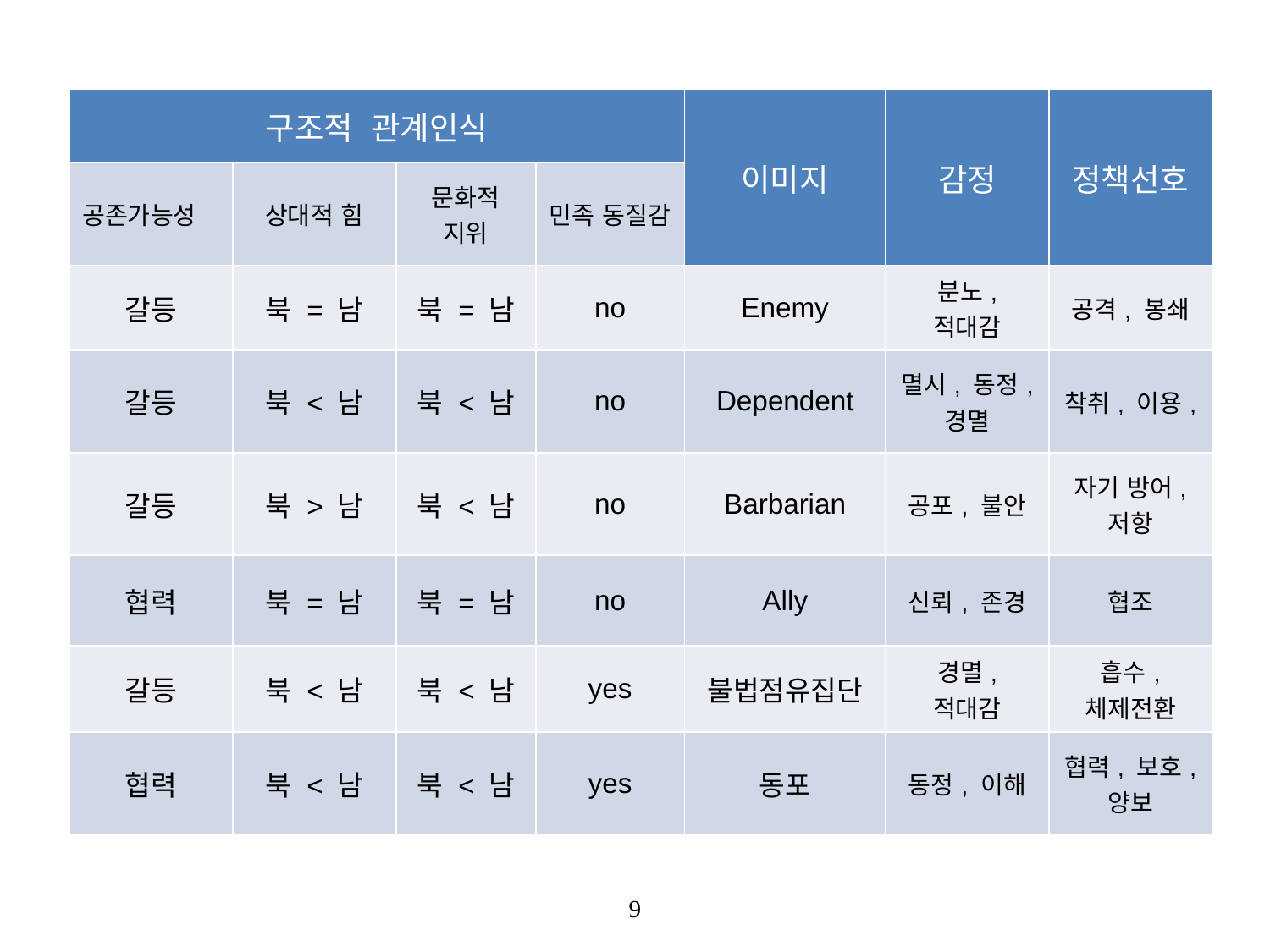

| 구조적 관계인식 |  |  |  | 이미지 | 감정 | 정책선호 |
| --- | --- | --- | --- | --- | --- | --- |
| 공존가능성 | 상대적 힘 | 문화적 지위 | 민족 동질감 |  |  |  |
| 갈등 | 북 = 남 | 북 = 남 | no | Enemy | 분노, 적대감 | 공격, 봉쇄 |
| 갈등 | 북 < 남 | 북 < 남 | no | Dependent | 멸시, 동정, 경멸 | 착취, 이용, |
| 갈등 | 북 > 남 | 북 < 남 | no | Barbarian | 공포, 불안 | 자기 방어, 저항 |
| 협력 | 북 = 남 | 북 = 남 | no | Ally | 신뢰, 존경 | 협조 |
| 갈등 | 북 < 남 | 북 < 남 | yes | 불법점유집단 | 경멸, 적대감 | 흡수, 체제전환 |
| 협력 | 북 < 남 | 북 < 남 | yes | 동포 | 동정, 이해 | 협력, 보호, 양보 |
9